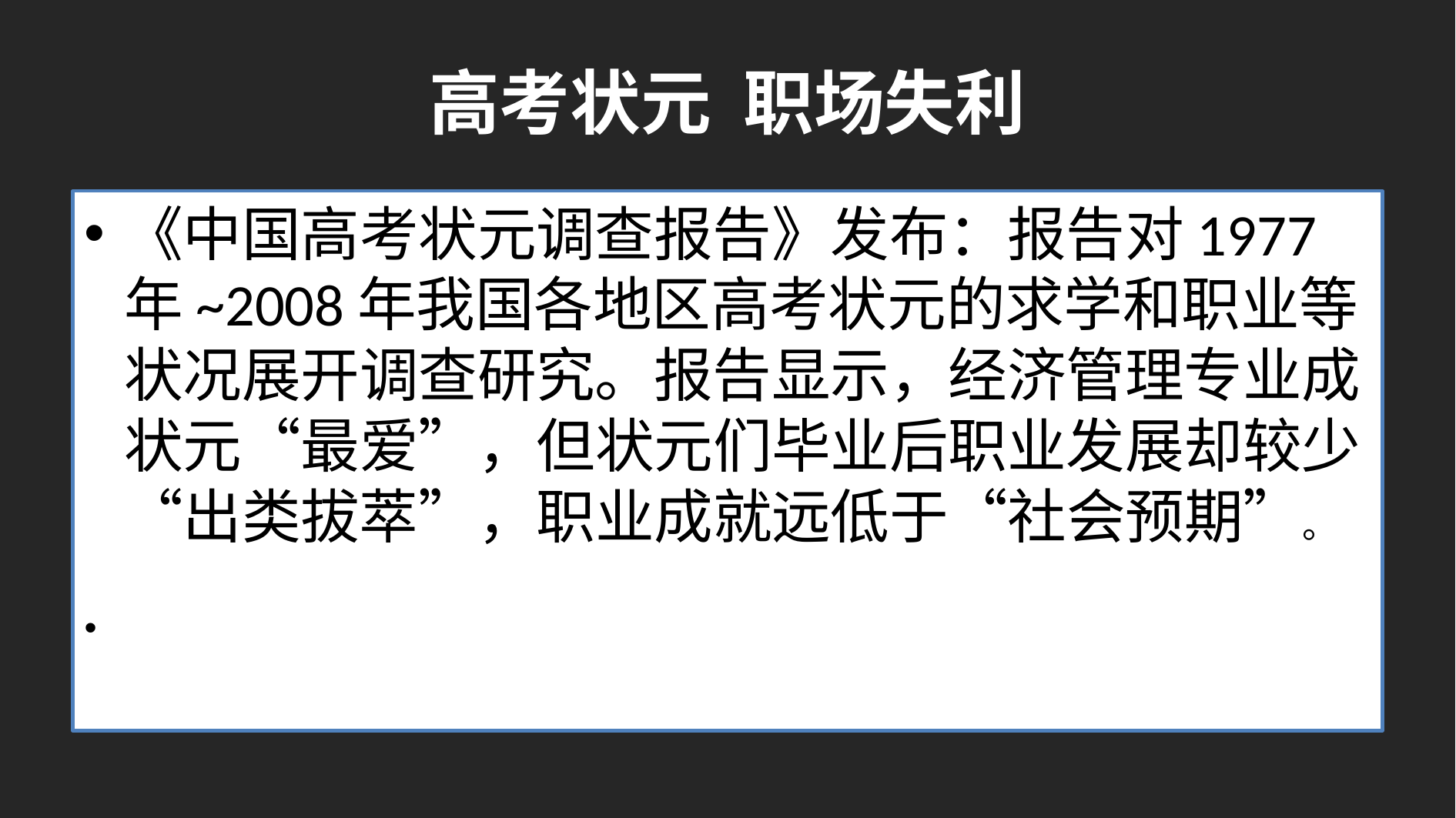

# 高考状元  职场失利
《中国高考状元调查报告》发布：报告对1977年~2008年我国各地区高考状元的求学和职业等状况展开调查研究。报告显示，经济管理专业成状元“最爱”，但状元们毕业后职业发展却较少“出类拔萃”，职业成就远低于“社会预期”。